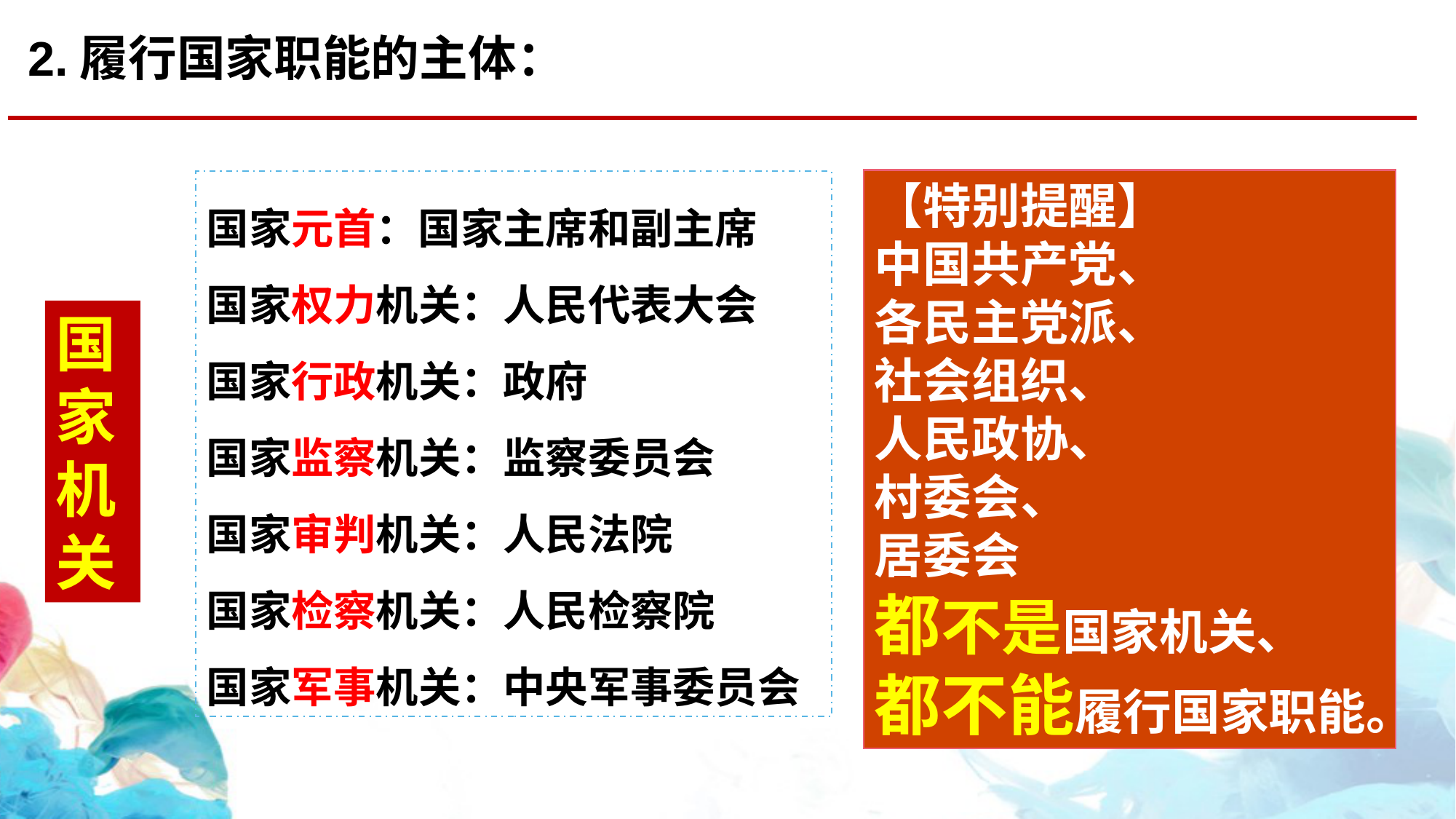

2.履行国家职能的主体：
【特别提醒】
中国共产党、
各民主党派、
社会组织、
人民政协、
村委会、
居委会
都不是国家机关、
都不能履行国家职能。
国家元首：国家主席和副主席
国家权力机关：人民代表大会
国家行政机关：政府
国家监察机关：监察委员会
国家审判机关：人民法院
国家检察机关：人民检察院
国家军事机关：中央军事委员会
国家机关